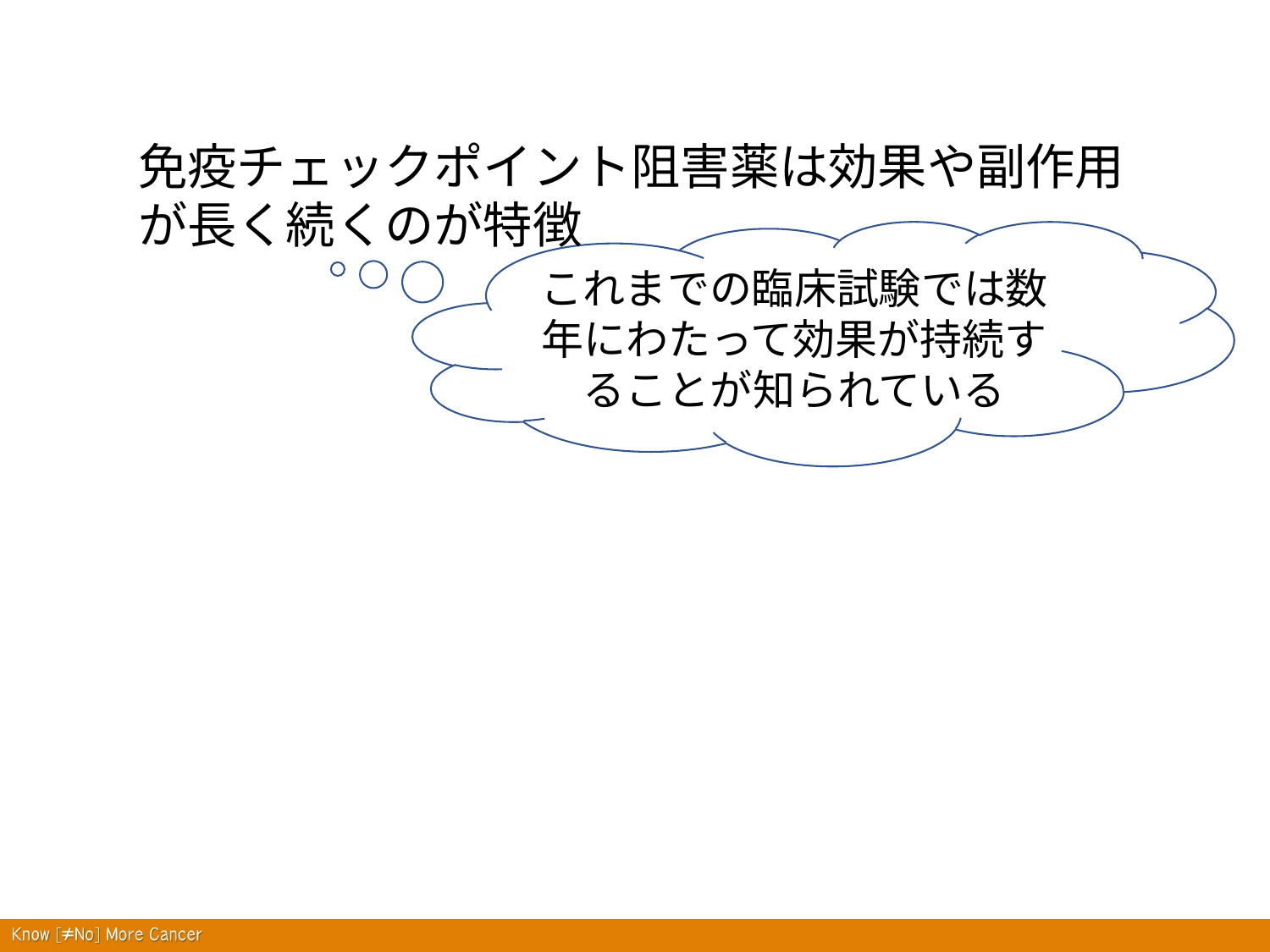

免疫チェックポイント阻害薬は効果や副作用が長く続くのが特徴
これまでの臨床試験では数年にわたって効果が持続することが知られている